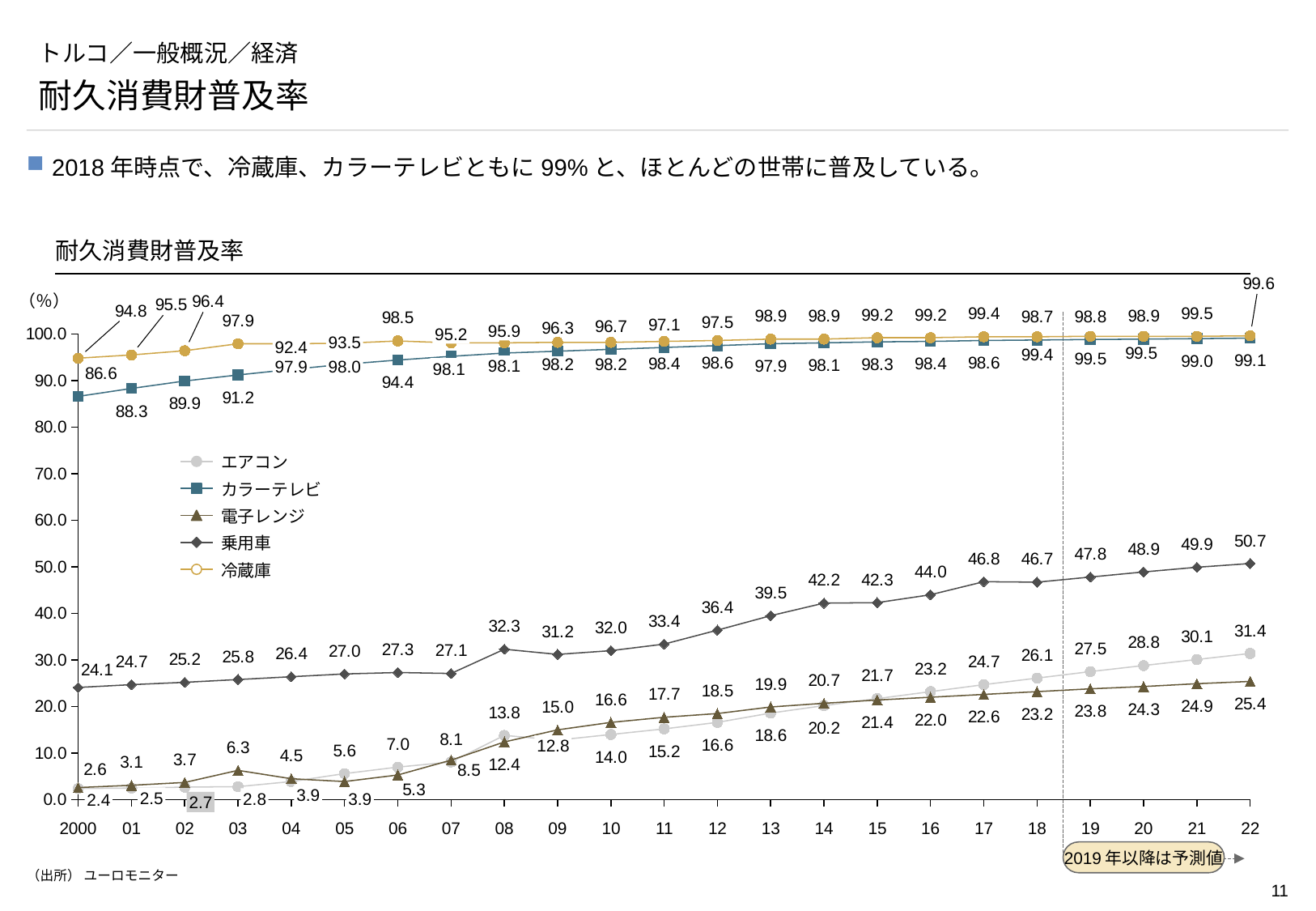

# トルコ／一般概況／経済
耐久消費財普及率
2018年時点で、冷蔵庫、カラーテレビともに99%と、ほとんどの世帯に普及している。
耐久消費財普及率

### Chart

| Category |  |  |  |  |  |
|---|---|---|---|---|---|
（％）

2019年以降は予測値
95.9
95.2
93.5
92.4
98.1
98.0
97.9
98.1
エアコン

カラーテレビ

電子レンジ

乗用車

冷蔵庫

12.8
3.9
2.5
2.8
3.9
2.4
2.7
2000
01
02
03
04
05
06
07
08
09
10
11
12
13
14
15
16
17
18
19
20
21
22
（出所） ユーロモニター